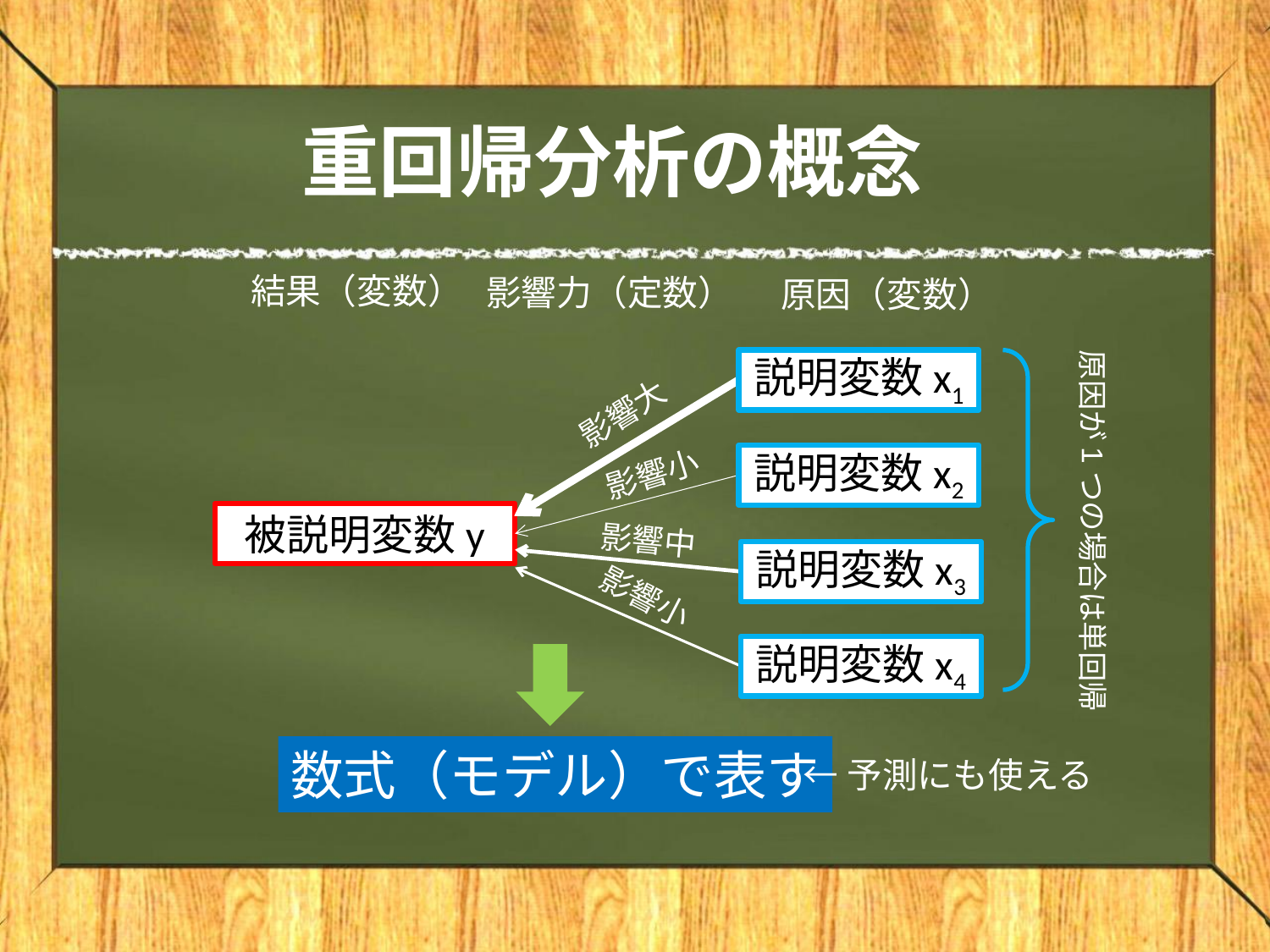

# 重回帰分析の概念
結果（変数）
影響力（定数）
原因（変数）
原因が1つの場合は単回帰
説明変数x1

影響大
説明変数x2
影響小
被説明変数y
影響中
説明変数x3
影響小
説明変数x4

数式（モデル）で表す
←予測にも使える